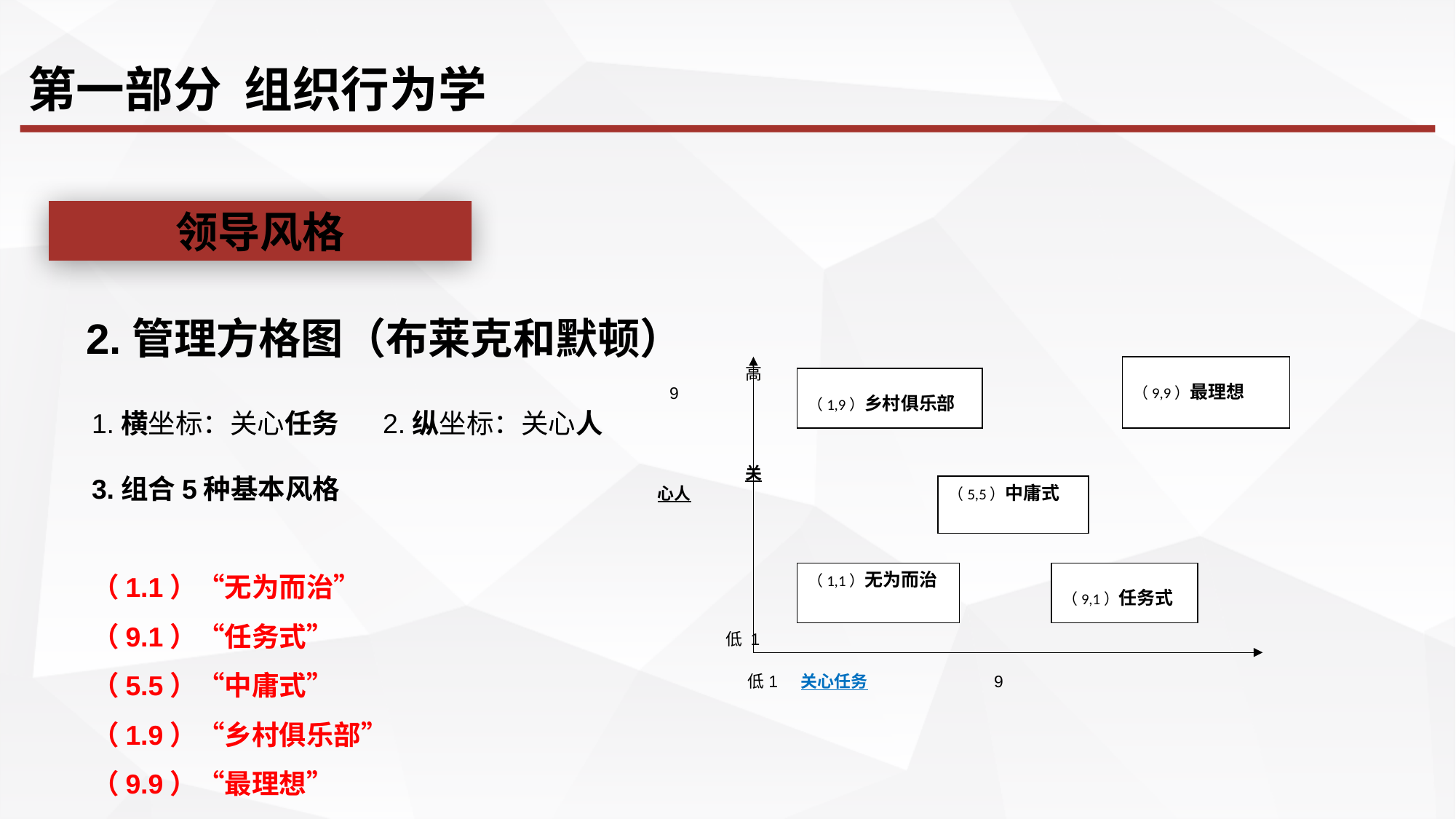

第一部分  组织行为学

领导风格
2.管理方格图（布莱克和默顿）

（9,9）最理想

高  9

关心人

（1,9）乡村俱乐部
1.横坐标：关心任务      2.纵坐标：关心人

3.组合5种基本风格

（1.1）“无为而治”
（9.1）“任务式”
（5.5）“中庸式”
（1.9）“乡村俱乐部”
（9.9）“最理想”
（5,5）中庸式

 低 1

        低1    关心任务                                9

（1,1）无为而治

（9,1）任务式